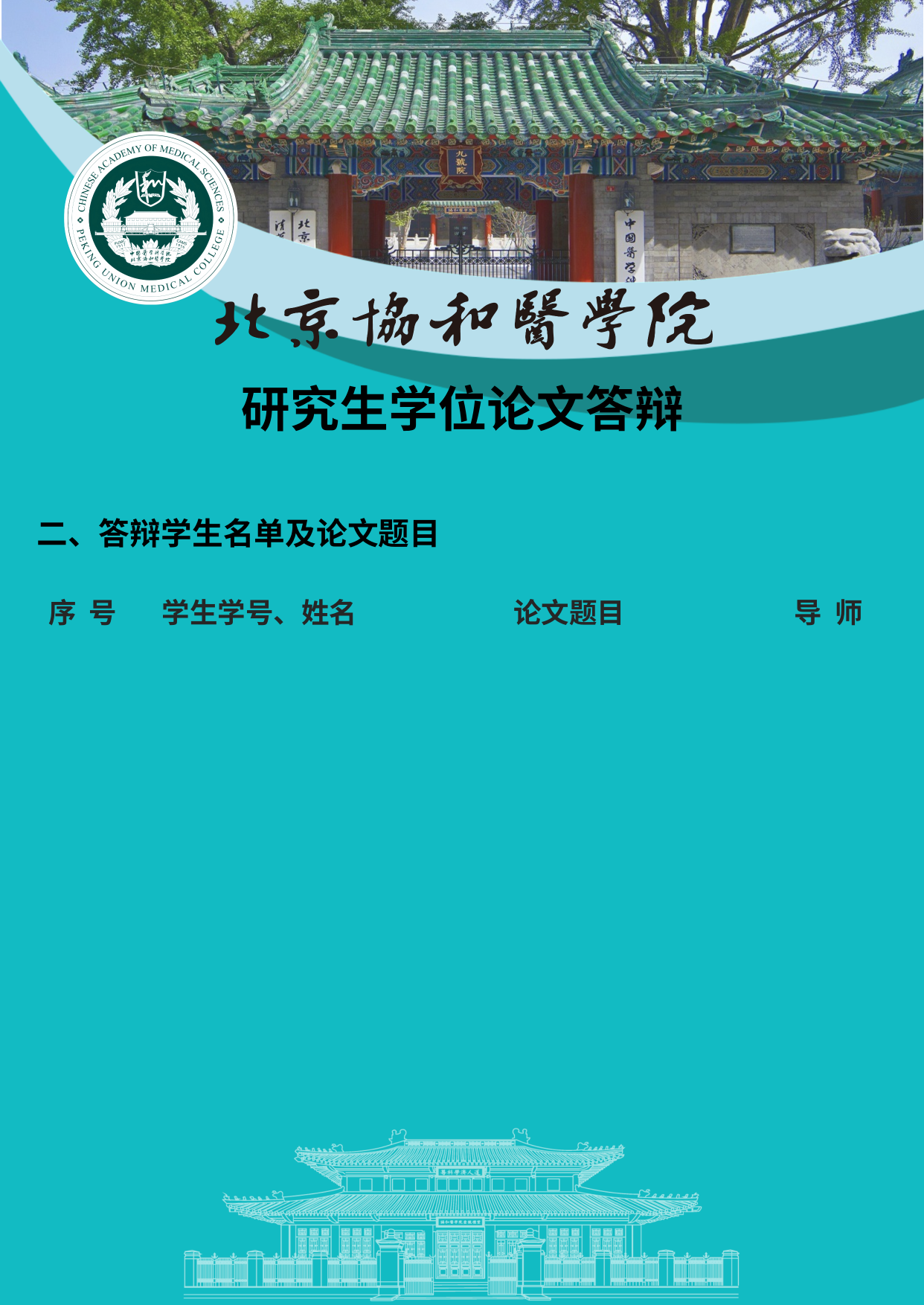

| 二、答辩学生名单及论文题目 |  |  |  |
| --- | --- | --- | --- |
| 序 号 | 学生学号、姓名 | 论文题目 | 导 师 |
|  |  |  |  |
|  |  |  |  |
|  |  |  |  |
|  |  |  |  |
|  |  |  |  |
|  |  |  |  |
|  |  |  |  |
|  |  |  |  |